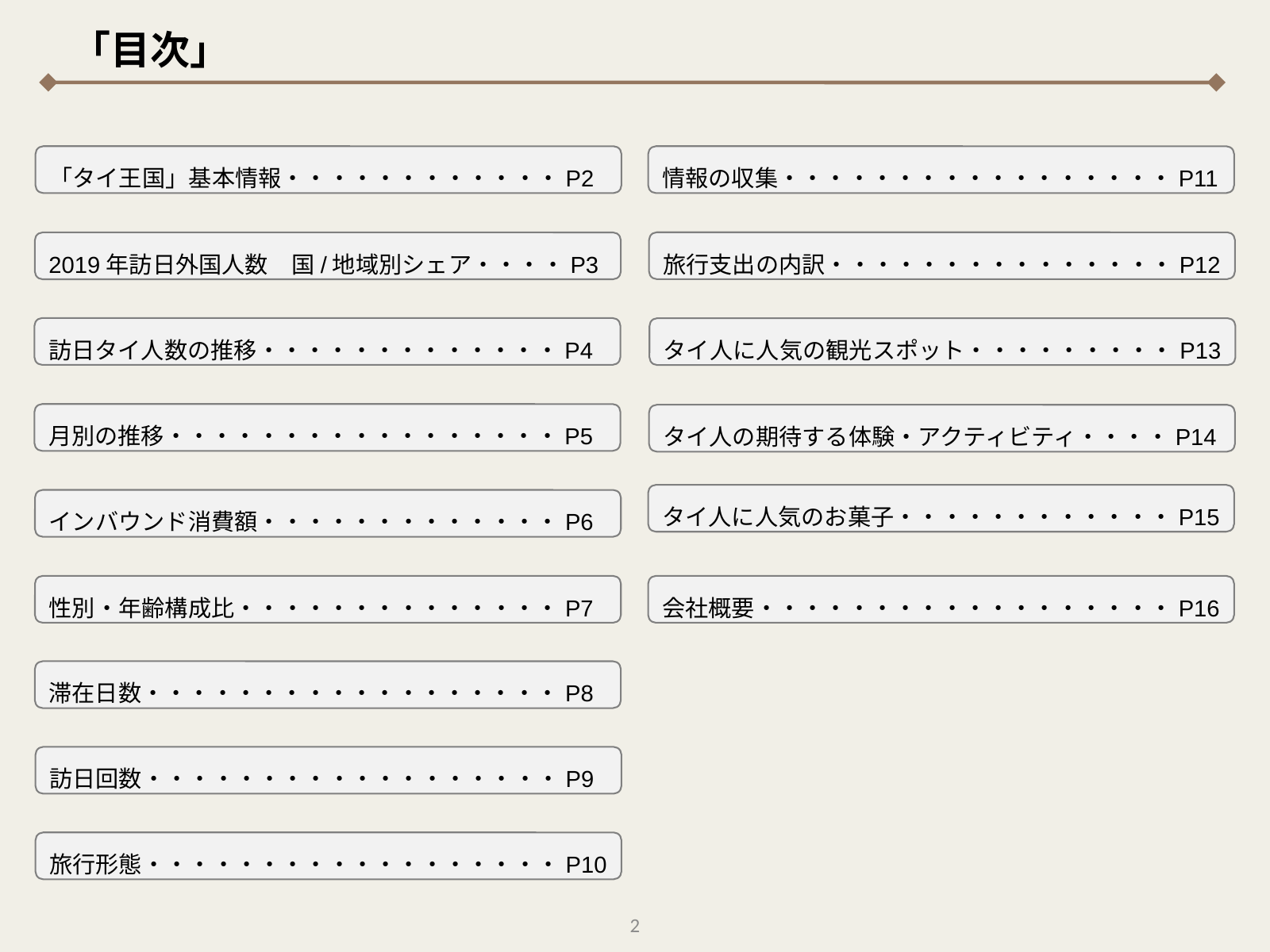

「目次」

「タイ王国」基本情報・・・・・・・・・・・・P2
情報の収集・・・・・・・・・・・・・・・・・P11
旅行支出の内訳・・・・・・・・・・・・・・・P12
2019年訪日外国人数　国/地域別シェア・・・・P3
訪日タイ人数の推移・・・・・・・・・・・・・P4
タイ人に人気の観光スポット・・・・・・・・・P13
月別の推移・・・・・・・・・・・・・・・・・P5
タイ人の期待する体験・アクティビティ・・・・P14
タイ人に人気のお菓子・・・・・・・・・・・・P15
インバウンド消費額・・・・・・・・・・・・・P6
性別・年齢構成比・・・・・・・・・・・・・・P7
会社概要・・・・・・・・・・・・・・・・・・P16
滞在日数・・・・・・・・・・・・・・・・・・P8
訪日回数・・・・・・・・・・・・・・・・・・P9
旅行形態・・・・・・・・・・・・・・・・・・P10
2